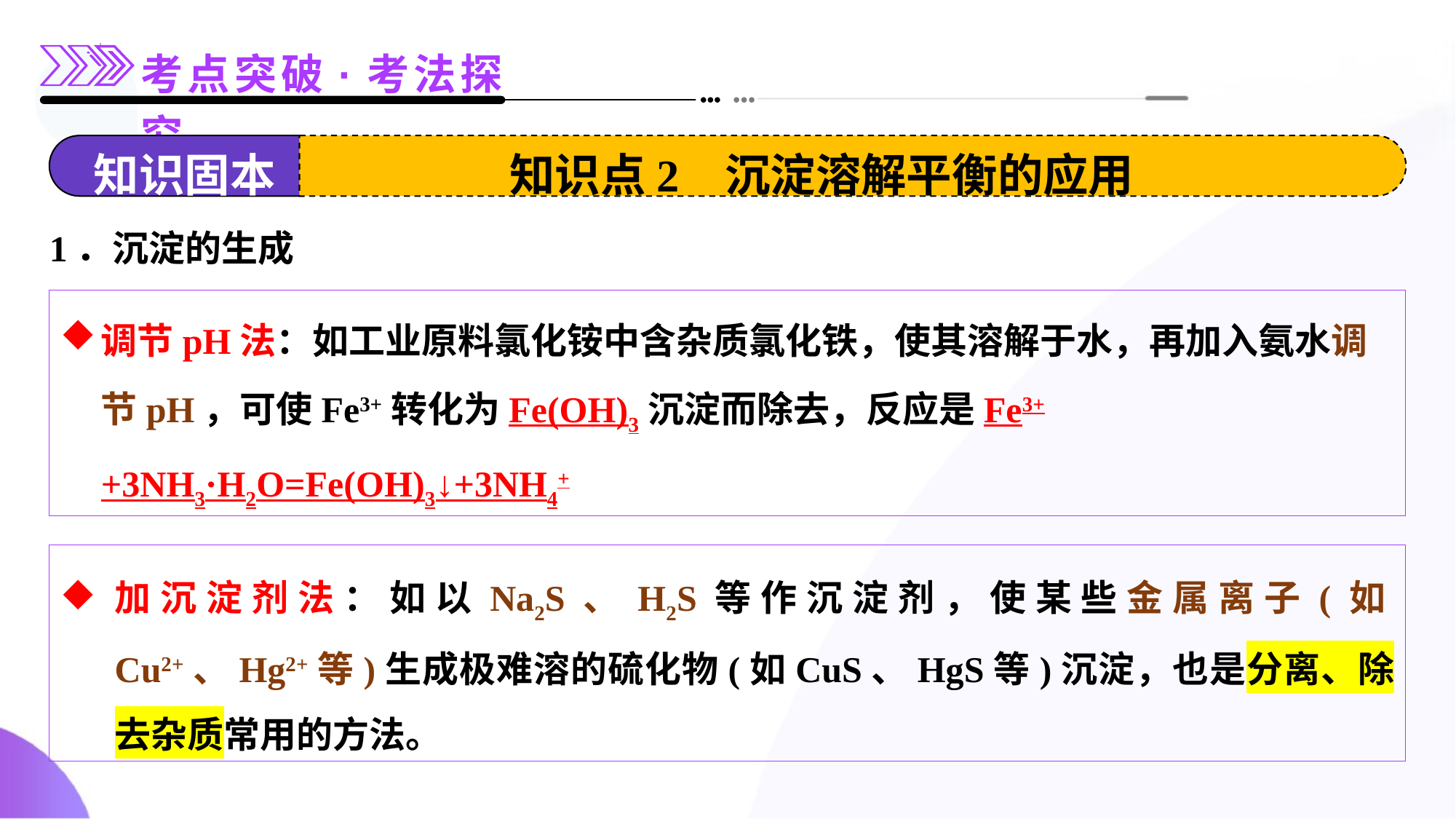

知识点2   沉淀溶解平衡的应用
1．沉淀的生成
调节pH法：如工业原料氯化铵中含杂质氯化铁，使其溶解于水，再加入氨水调节pH，可使Fe3+转化为Fe(OH)3沉淀而除去，反应是Fe3++3NH3·H2O=Fe(OH)3↓+3NH4+
加沉淀剂法：如以Na2S、H2S等作沉淀剂，使某些金属离子(如Cu2+、Hg2+等)生成极难溶的硫化物(如CuS、HgS等)沉淀，也是分离、除去杂质常用的方法。